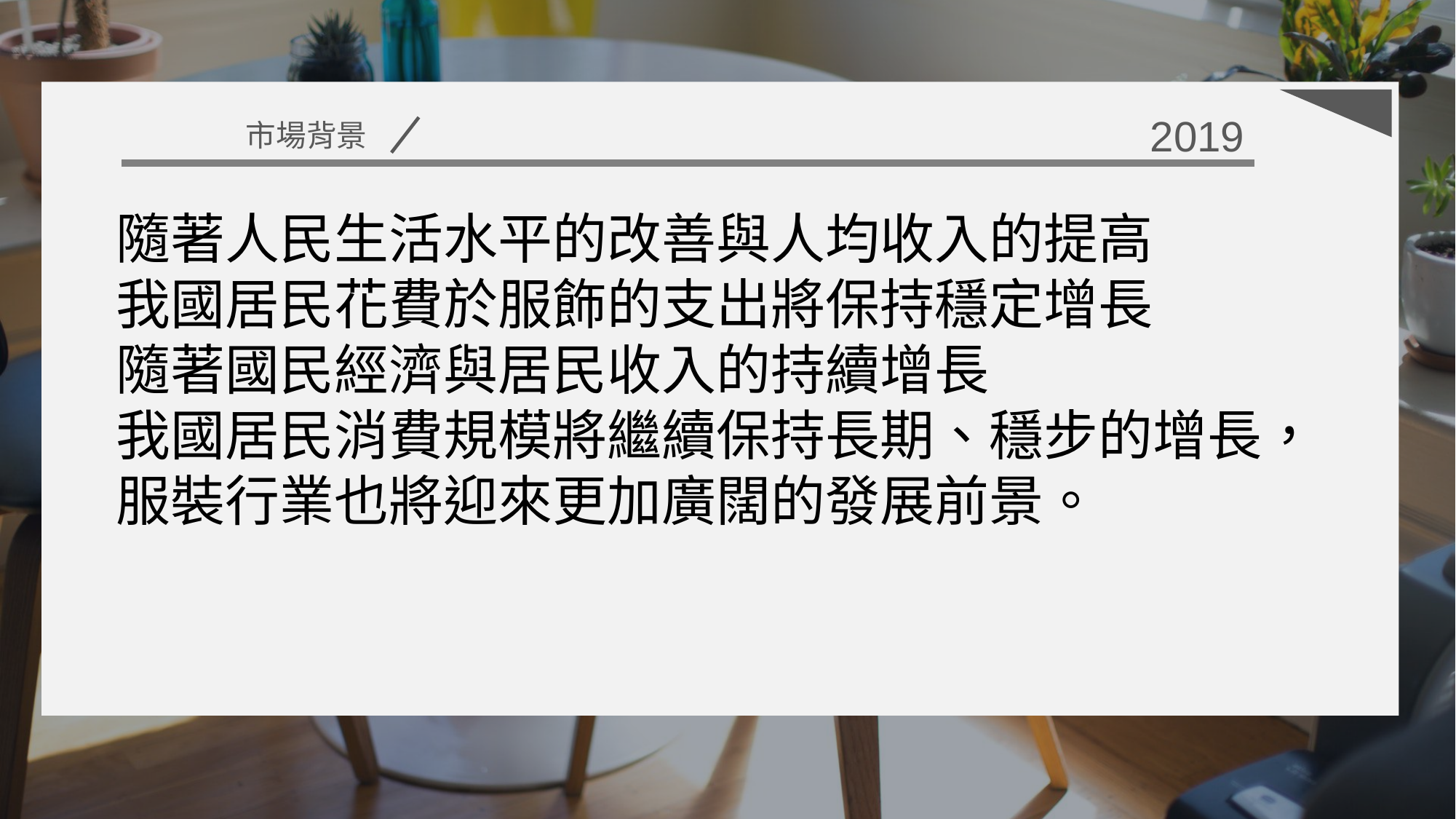

2019
市場背景

隨著人民生活水平的改善與人均收入的提高
我國居民花費於服飾的支出將保持穩定增長
隨著國民經濟與居民收入的持續增長
我國居民消費規模將繼續保持長期、穩步的增長，
服裝行業也將迎來更加廣闊的發展前景。
7